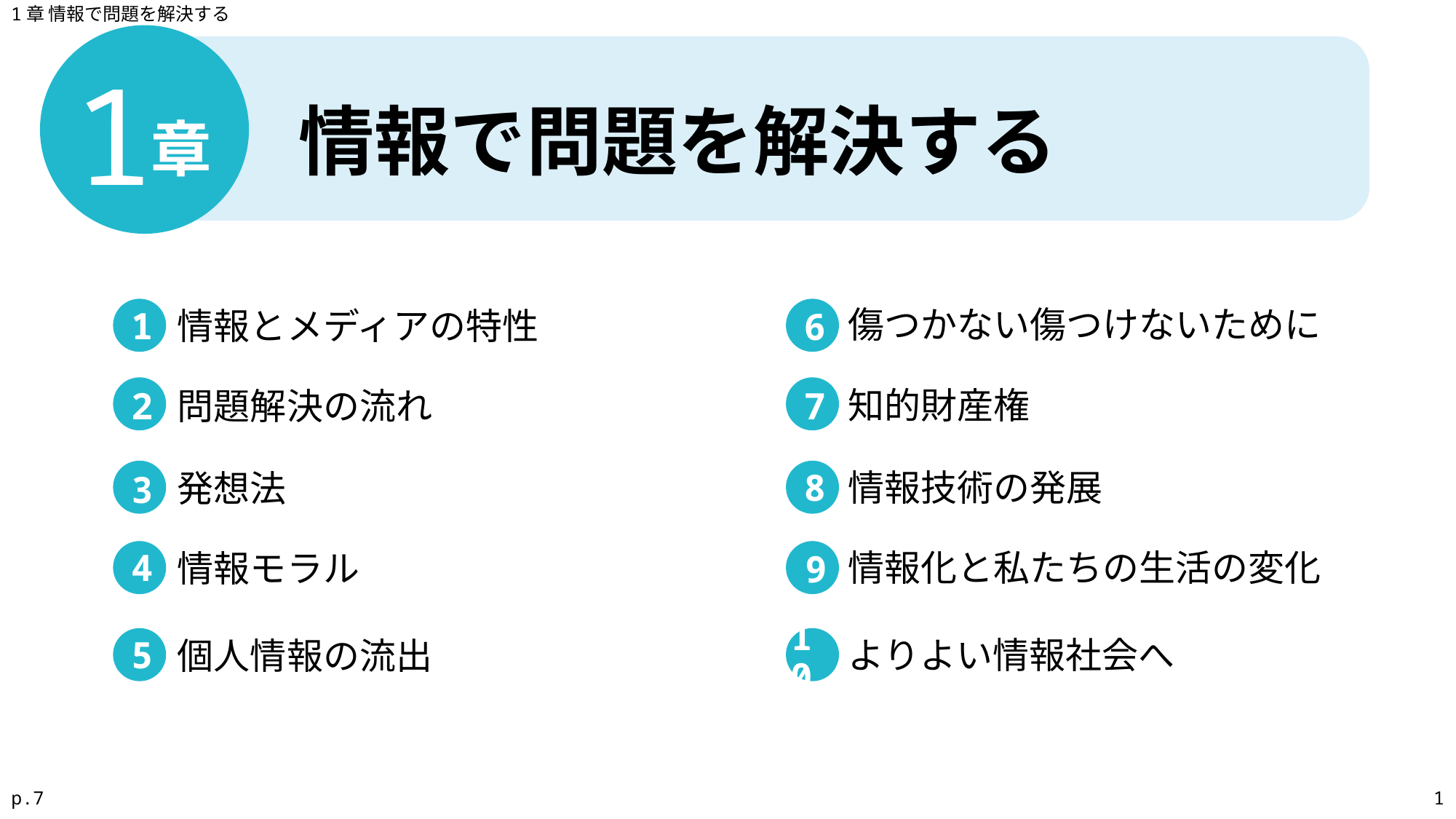

1章 情報で問題を解決する
1
情報で問題を解決する
傷つかない傷つけないために
情報とメディアの特性
1
6
知的財産権
問題解決の流れ
7
2
情報技術の発展
8
発想法
3
情報化と私たちの生活の変化
4
情報モラル
9
よりよい情報社会へ
5
個人情報の流出
10
1
p.7